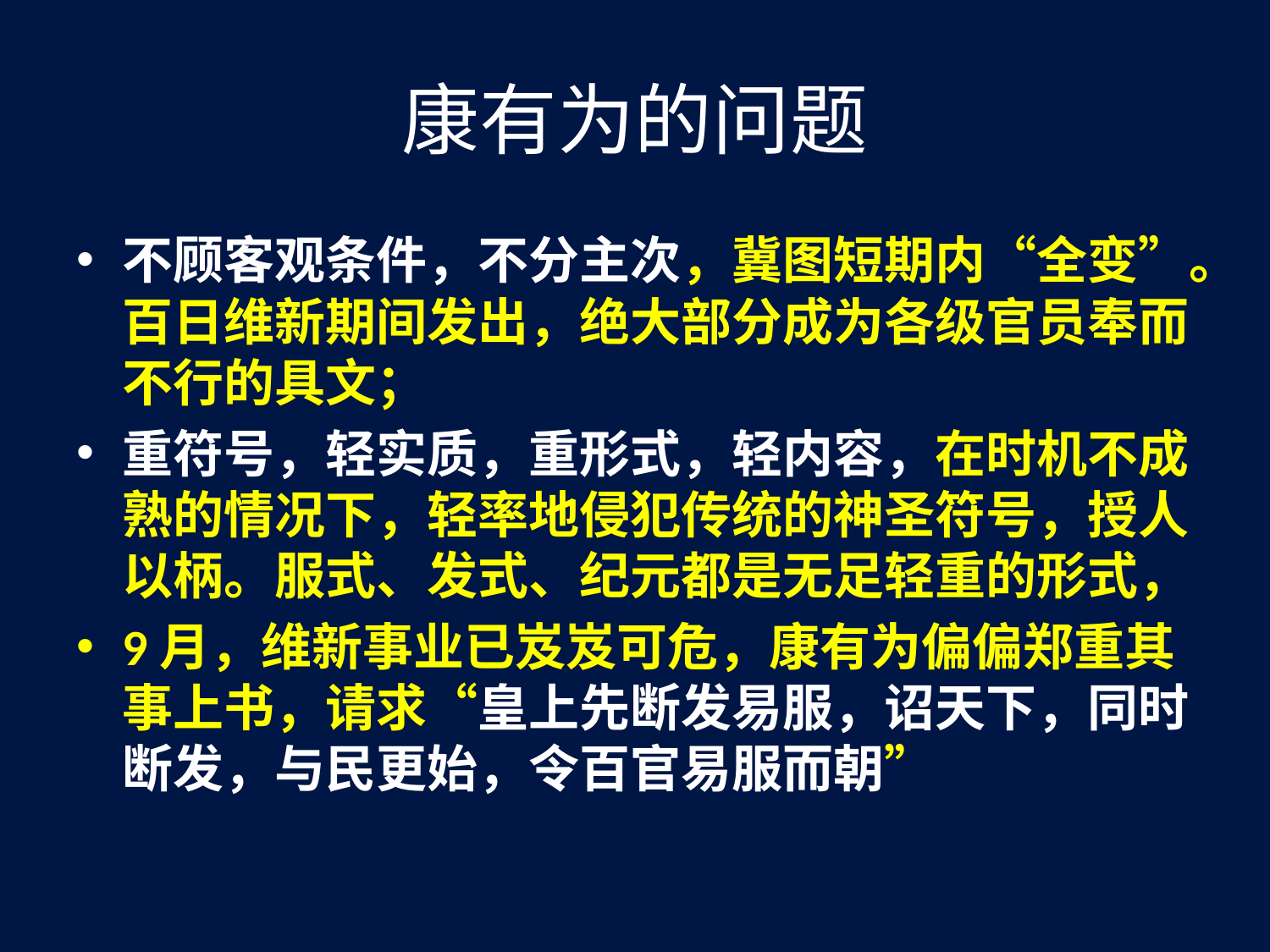

# 康有为的问题
不顾客观条件，不分主次，冀图短期内“全变”。百日维新期间发出，绝大部分成为各级官员奉而不行的具文；
重符号，轻实质，重形式，轻内容，在时机不成熟的情况下，轻率地侵犯传统的神圣符号，授人以柄。服式、发式、纪元都是无足轻重的形式，
9月，维新事业已岌岌可危，康有为偏偏郑重其事上书，请求“皇上先断发易服，诏天下，同时断发，与民更始，令百官易服而朝”